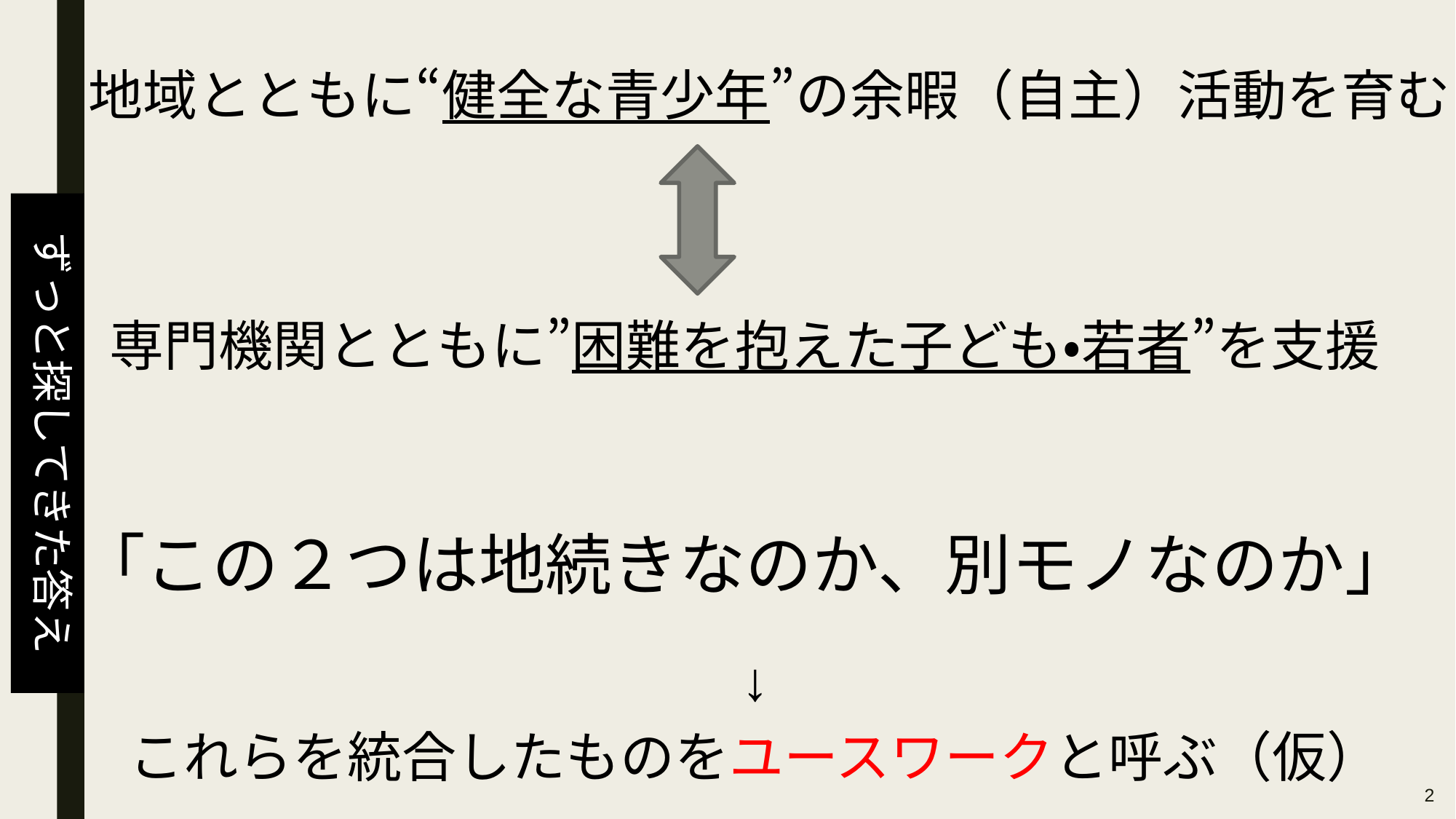

地域とともに“健全な青少年”の余暇（自主）活動を育む

ずっと探してきた答え
専門機関とともに”困難を抱えた子ども・若者”を支援
「この２つは地続きなのか、別モノなのか」
↓
これらを統合したものをユースワークと呼ぶ（仮）
2